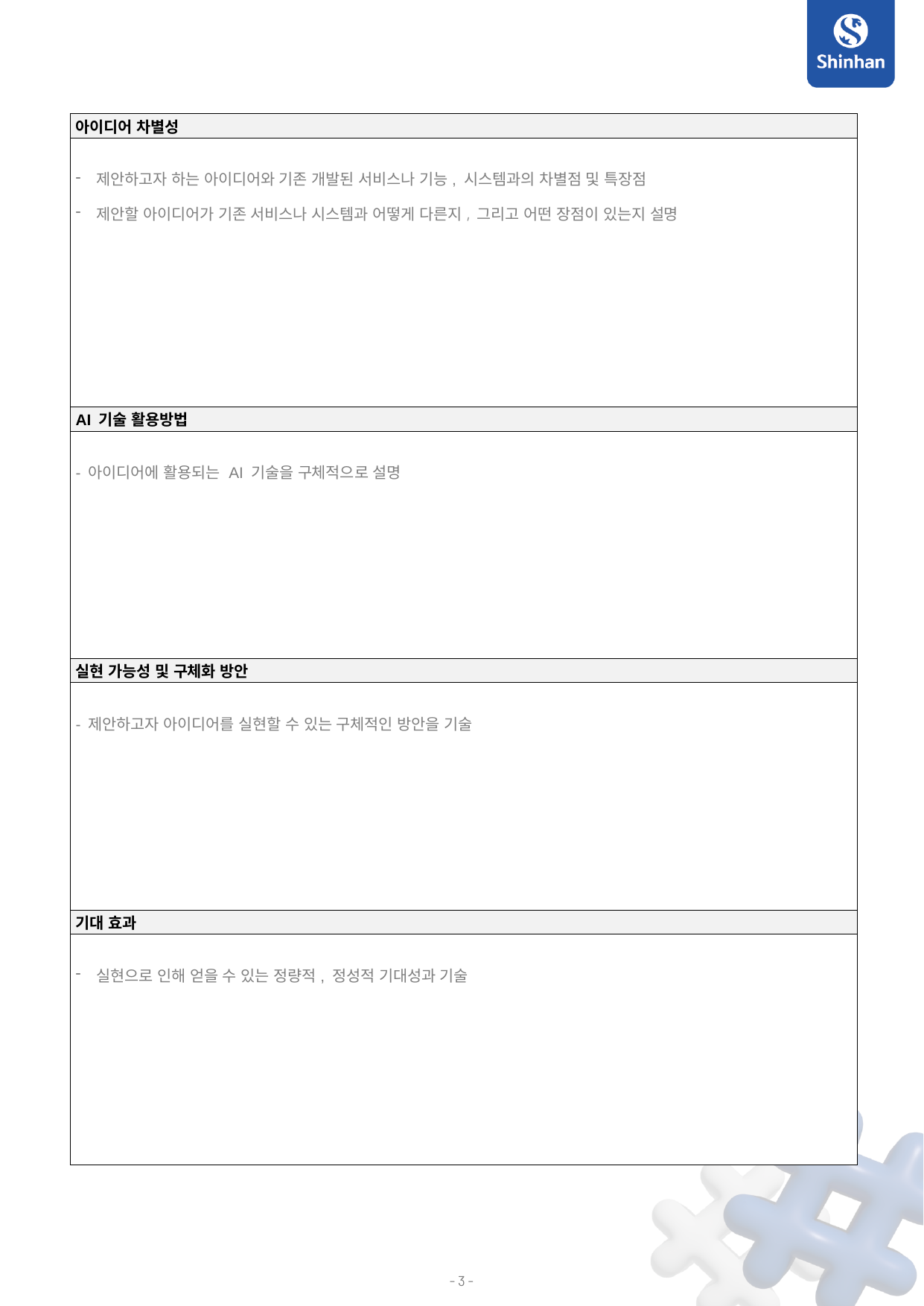

| 아이디어 차별성 |
| --- |
| 제안하고자 하는 아이디어와 기존 개발된 서비스나 기능, 시스템과의 차별점 및 특장점 제안할 아이디어가 기존 서비스나 시스템과 어떻게 다른지, 그리고 어떤 장점이 있는지 설명 |
| AI 기술 활용방법 |
| - 아이디어에 활용되는 AI 기술을 구체적으로 설명 |
| 실현 가능성 및 구체화 방안 |
| - 제안하고자 아이디어를 실현할 수 있는 구체적인 방안을 기술 |
| 기대 효과 |
| 실현으로 인해 얻을 수 있는 정량적, 정성적 기대성과 기술 |
- 3 -